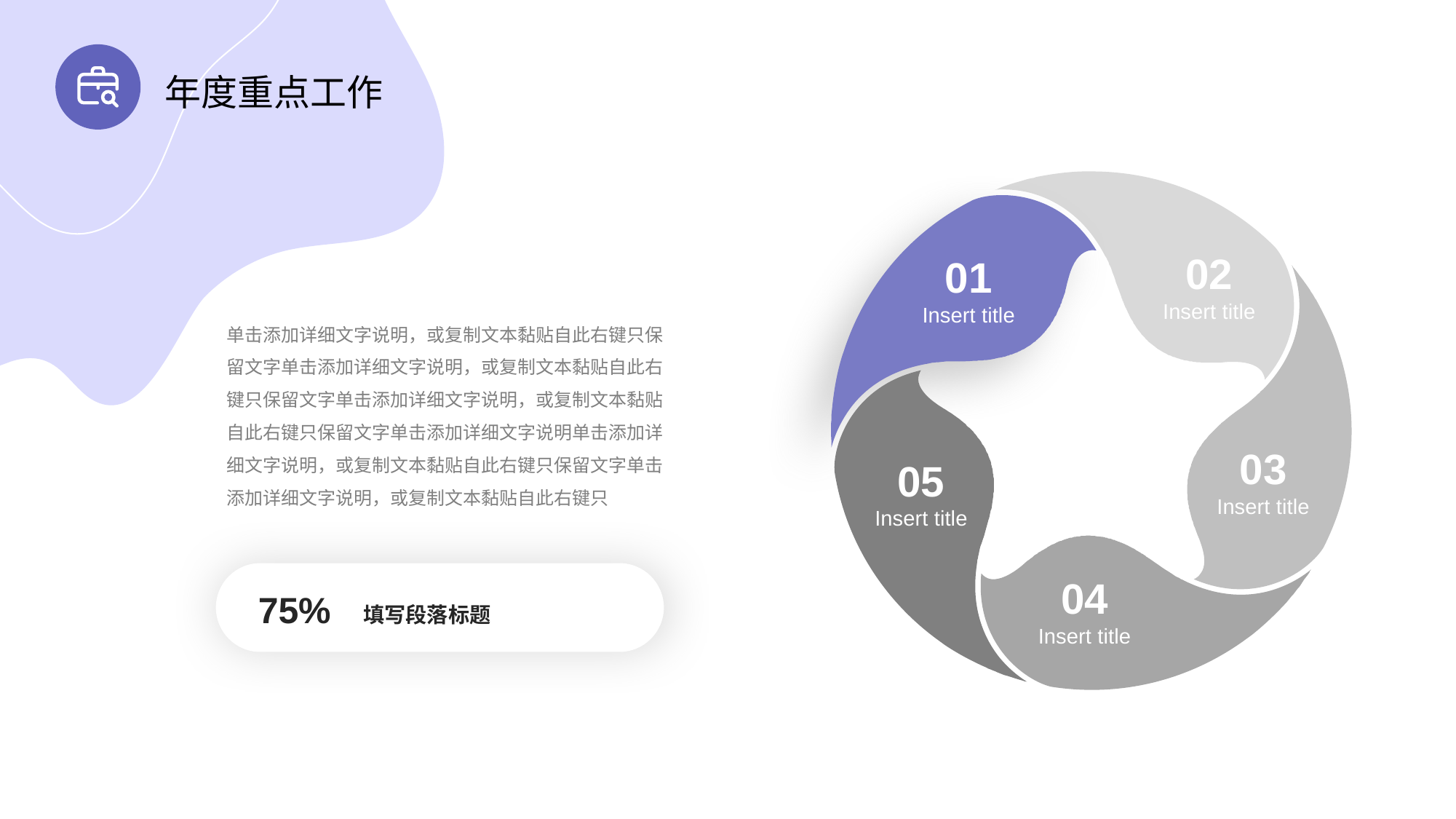

年度重点工作

02
Insert title
01
Insert title

03
Insert title
05
Insert title

04
Insert title
单击添加详细文字说明，或复制文本黏贴自此右键只保留文字单击添加详细文字说明，或复制文本黏贴自此右键只保留文字单击添加详细文字说明，或复制文本黏贴自此右键只保留文字单击添加详细文字说明单击添加详细文字说明，或复制文本黏贴自此右键只保留文字单击添加详细文字说明，或复制文本黏贴自此右键只

75%
填写段落标题